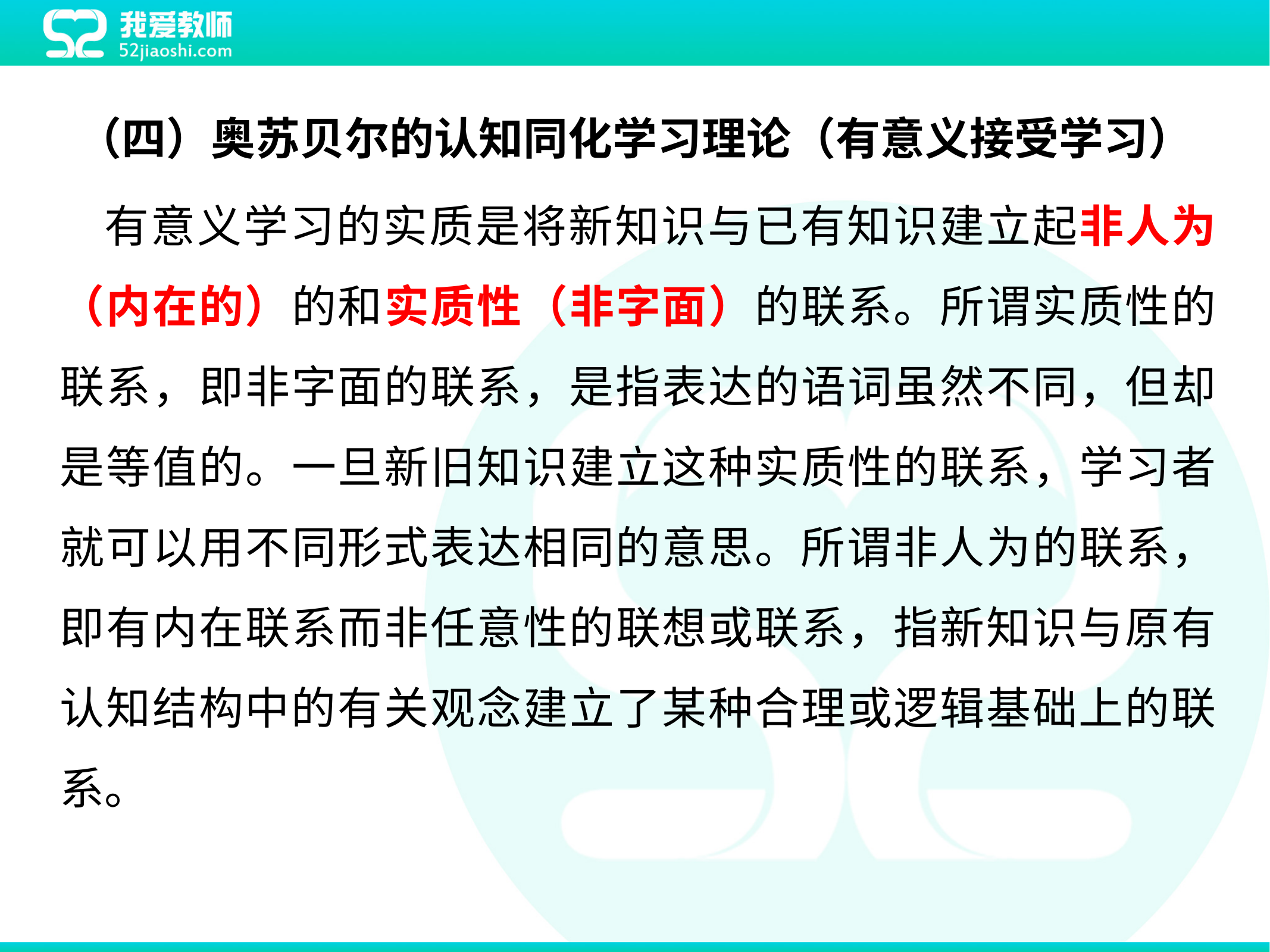

（四）奥苏贝尔的认知同化学习理论（有意义接受学习）
有意义学习的实质是将新知识与已有知识建立起非人为（内在的）的和实质性（非字面）的联系。所谓实质性的联系，即非字面的联系，是指表达的语词虽然不同，但却是等值的。一旦新旧知识建立这种实质性的联系，学习者就可以用不同形式表达相同的意思。所谓非人为的联系，即有内在联系而非任意性的联想或联系，指新知识与原有认知结构中的有关观念建立了某种合理或逻辑基础上的联系。